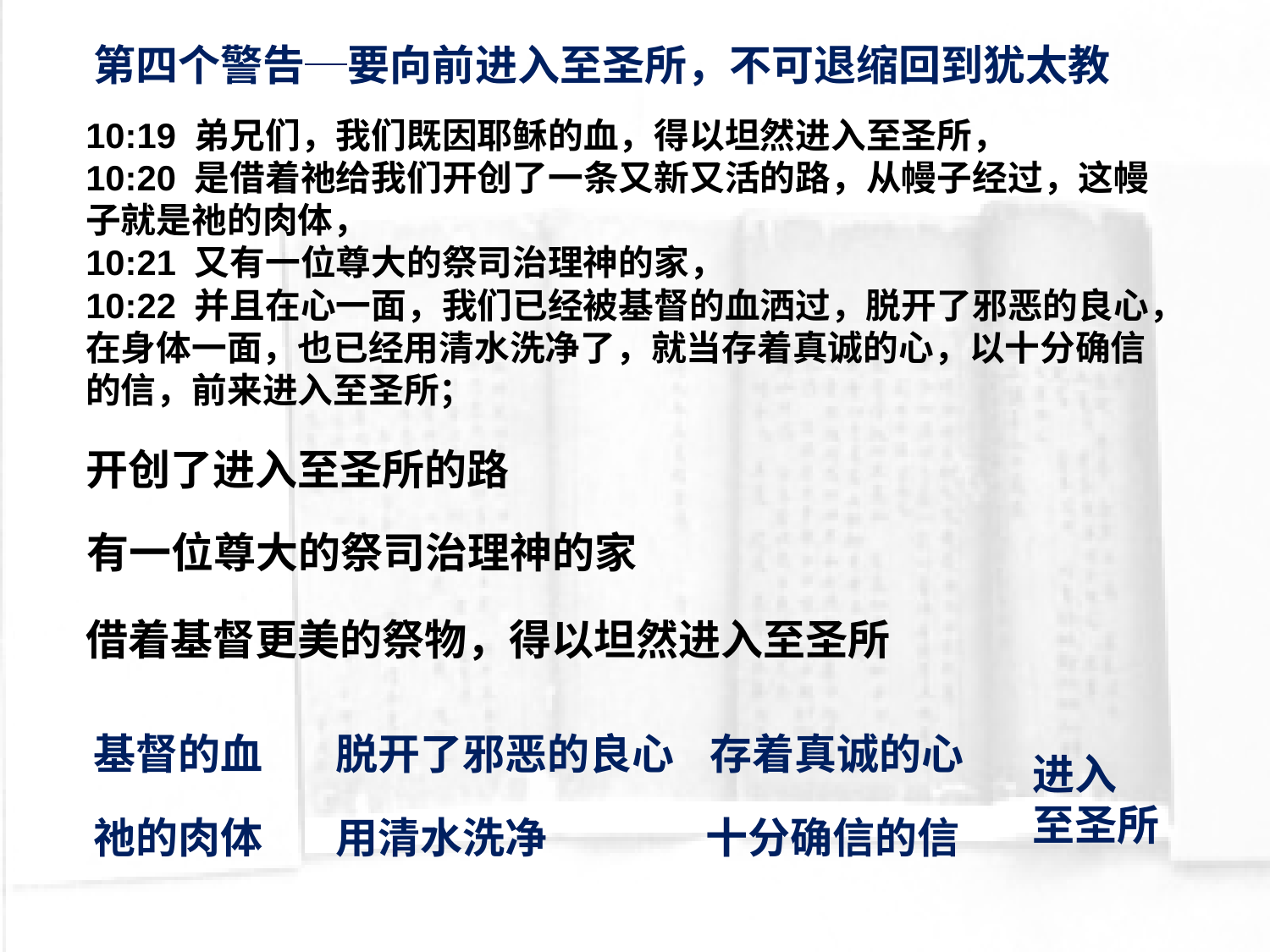

第四个警告─要向前进入至圣所，不可退缩回到犹太教
10:19 弟兄们，我们既因耶稣的血，得以坦然进入至圣所，
10:20 是借着祂给我们开创了一条又新又活的路，从幔子经过，这幔子就是祂的肉体，
10:21 又有一位尊大的祭司治理神的家，
10:22 并且在心一面，我们已经被基督的血洒过，脱开了邪恶的良心，在身体一面，也已经用清水洗净了，就当存着真诚的心，以十分确信的信，前来进入至圣所；
开创了进入至圣所的路
有一位尊大的祭司治理神的家
借着基督更美的祭物，得以坦然进入至圣所
基督的血
脱开了邪恶的良心
存着真诚的心
进入
至圣所
祂的肉体
用清水洗净
十分确信的信